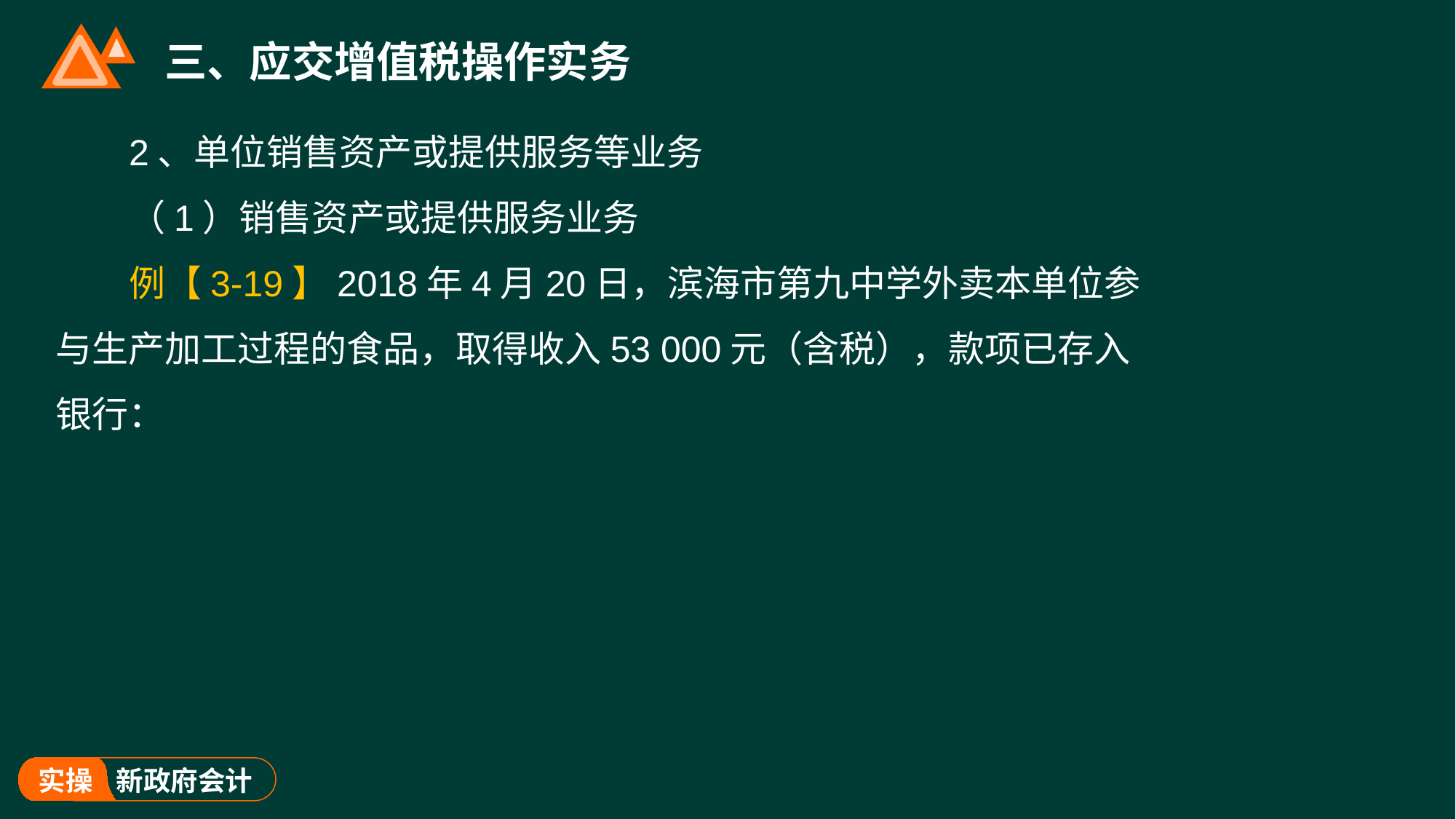

# 三、应交增值税操作实务
2、单位销售资产或提供服务等业务
（1）销售资产或提供服务业务
例【3-19】2018年4月20日，滨海市第九中学外卖本单位参与生产加工过程的食品，取得收入53 000元（含税），款项已存入银行：